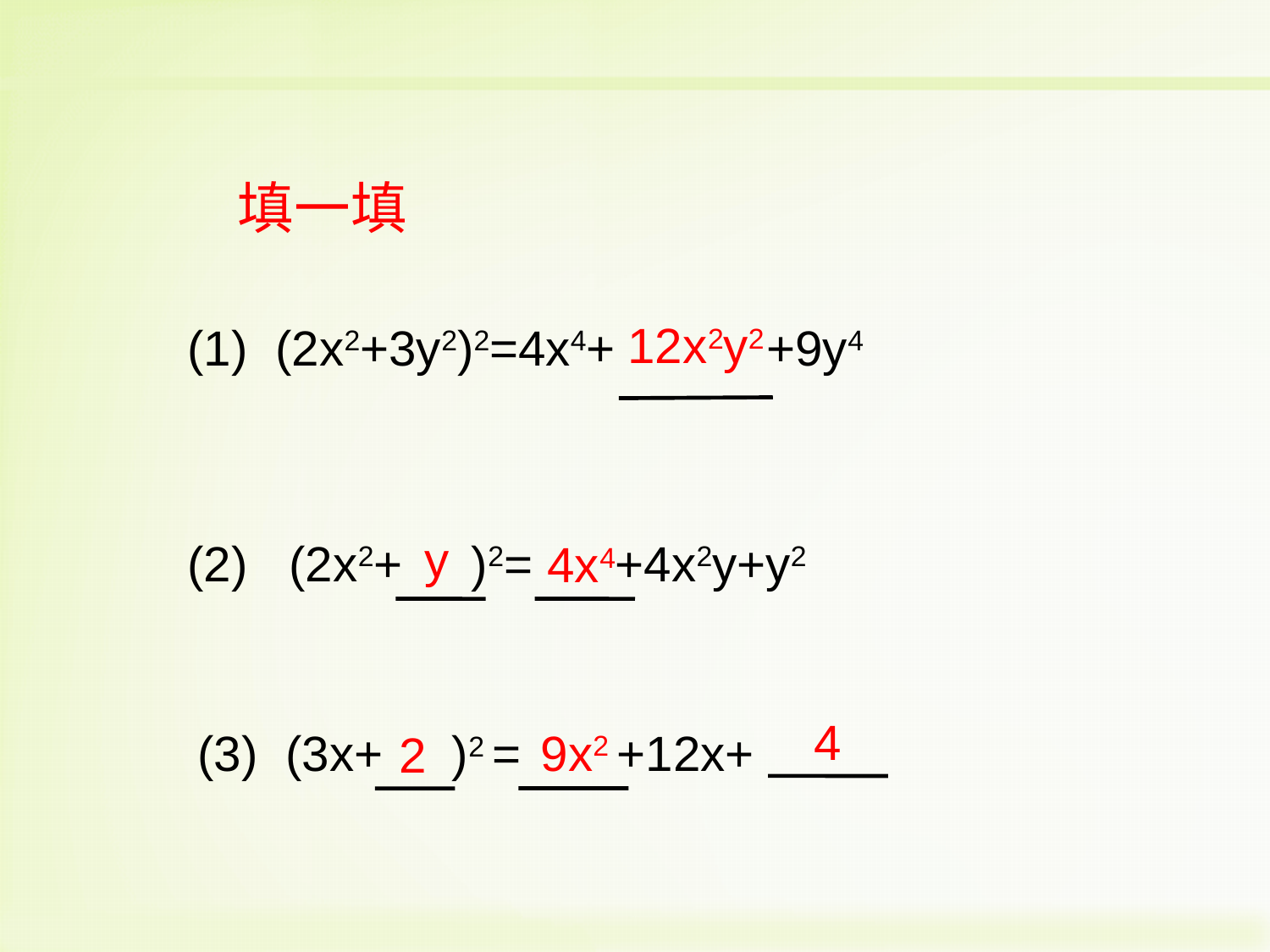

填一填

(1)  (2x2+3y2)2=4x4+           +9y4
12x2y2

y
(2)   (2x2+     )2=      +4x2y+y2

4x4
4
9x2
(3)  (3x+     )2 =       +12x+
2